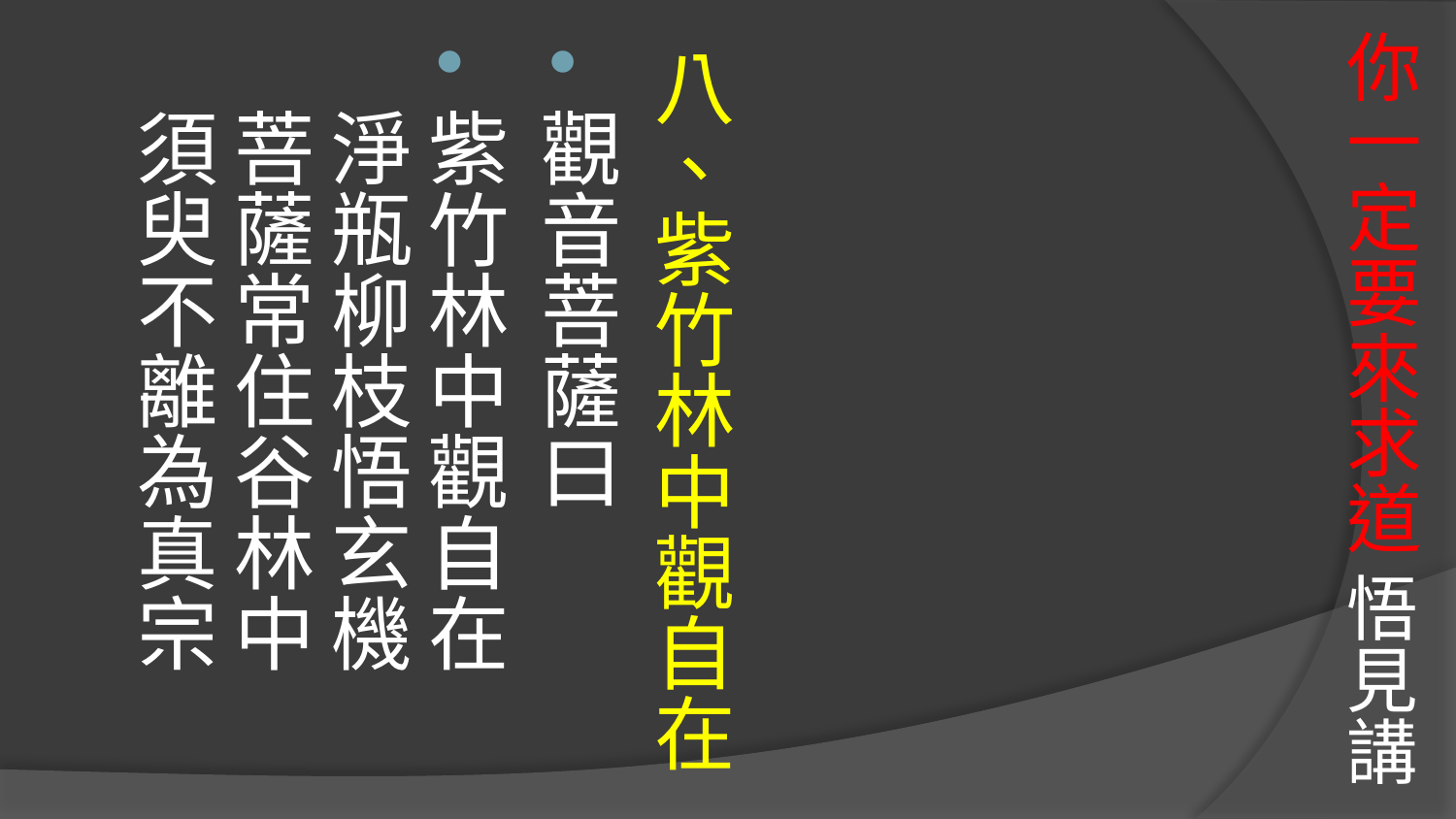

# 你一定要來求道 悟見講
八、紫竹林中觀自在
觀音菩薩曰
紫竹林中觀自在 
淨瓶柳枝悟玄機
菩薩常住谷林中 
須臾不離為真宗